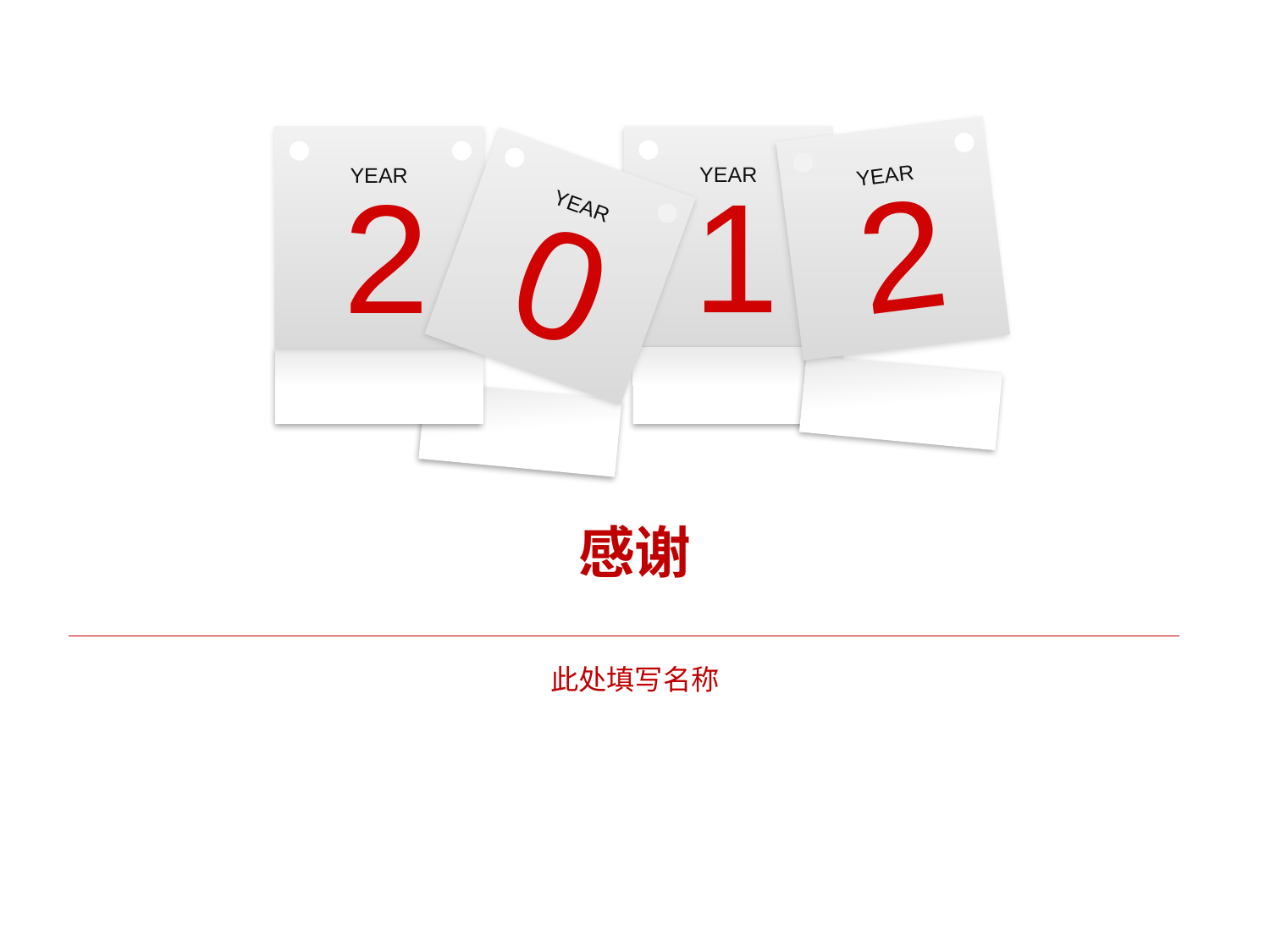

1
YEAR

2
YEAR

2
YEAR

0
YEAR

# 感谢
此处填写名称